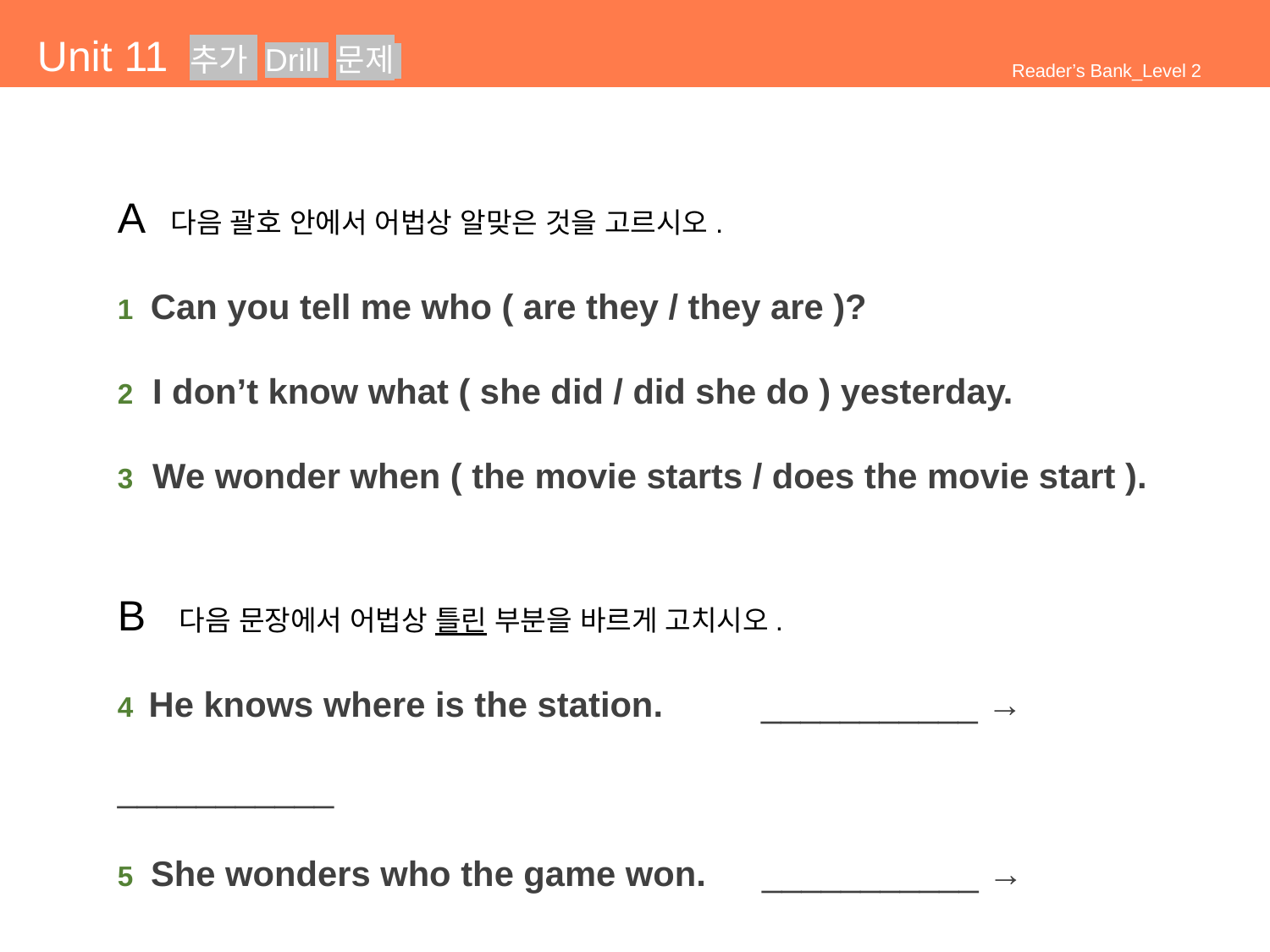

# Unit 11 추가 Drill 문제
Reader’s Bank_Level 2

A  다음 괄호 안에서 어법상 알맞은 것을 고르시오.
1  Can you tell me who ( are they / they are )?
2  I don’t know what ( she did / did she do ) yesterday.
3  We wonder when ( the movie starts / does the movie start ).

B  다음 문장에서 어법상 틀린 부분을 바르게 고치시오.
4  He knows where is the station.	 ___________ → ___________
5  She wonders who the game won.	 ___________ → ___________